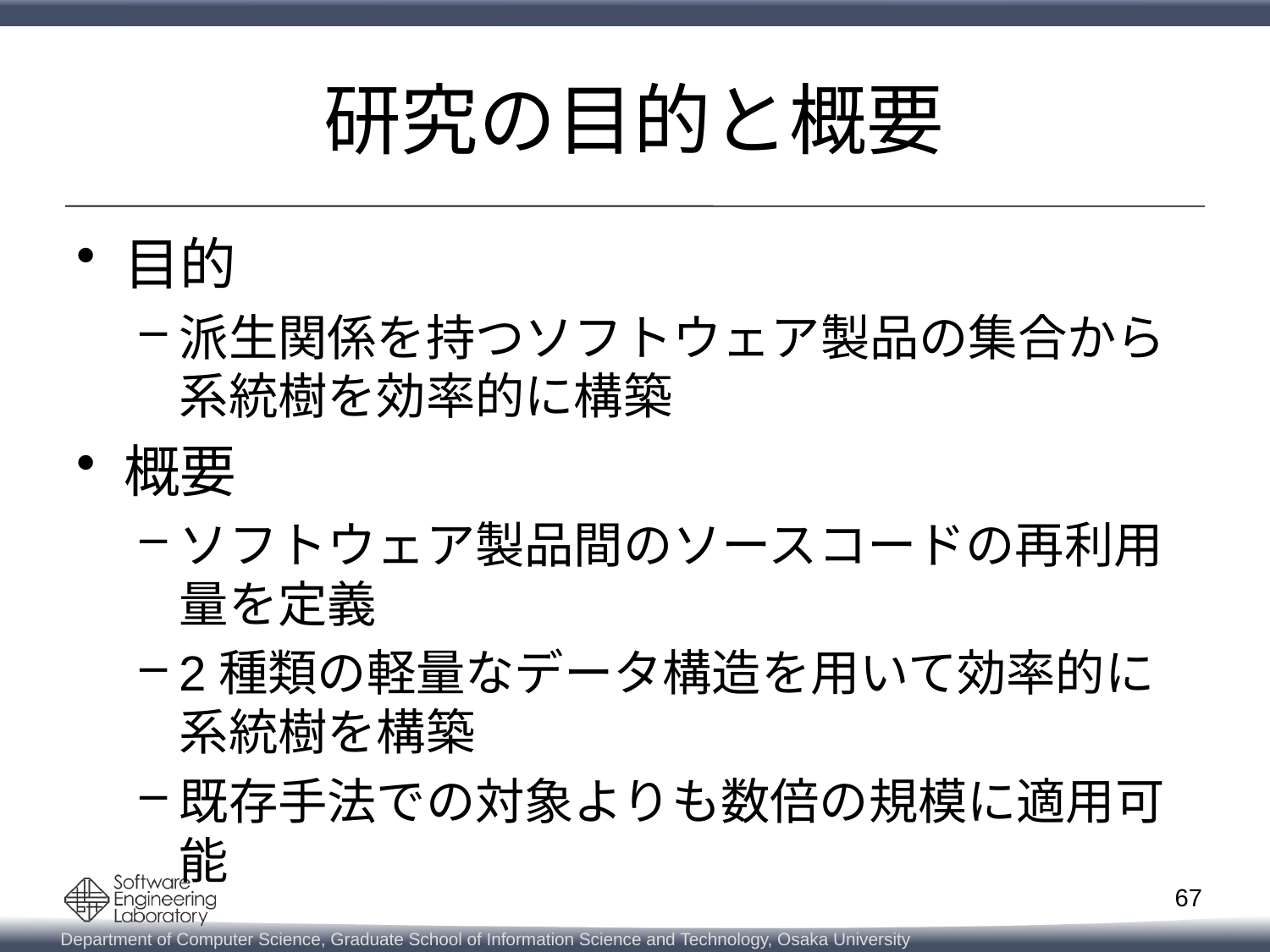

# 研究の目的と概要
目的
派生関係を持つソフトウェア製品の集合から系統樹を効率的に構築
概要
ソフトウェア製品間のソースコードの再利用量を定義
2種類の軽量なデータ構造を用いて効率的に系統樹を構築
既存手法での対象よりも数倍の規模に適用可能
67